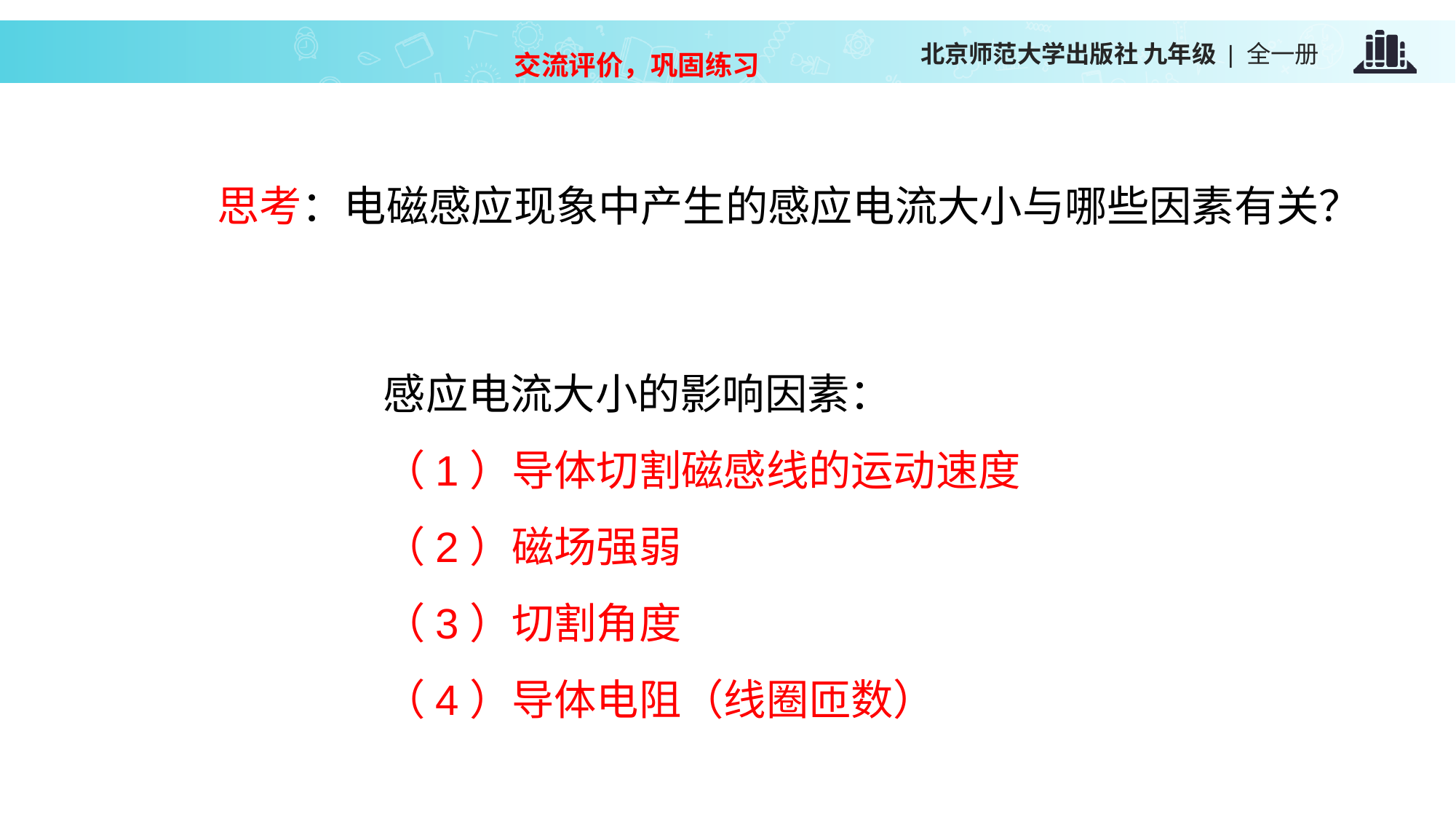

交流评价，巩固练习
思考：电磁感应现象中产生的感应电流大小与哪些因素有关？

感应电流大小的影响因素：
（1）导体切割磁感线的运动速度
（2）磁场强弱
（3）切割角度
（4）导体电阻（线圈匝数）